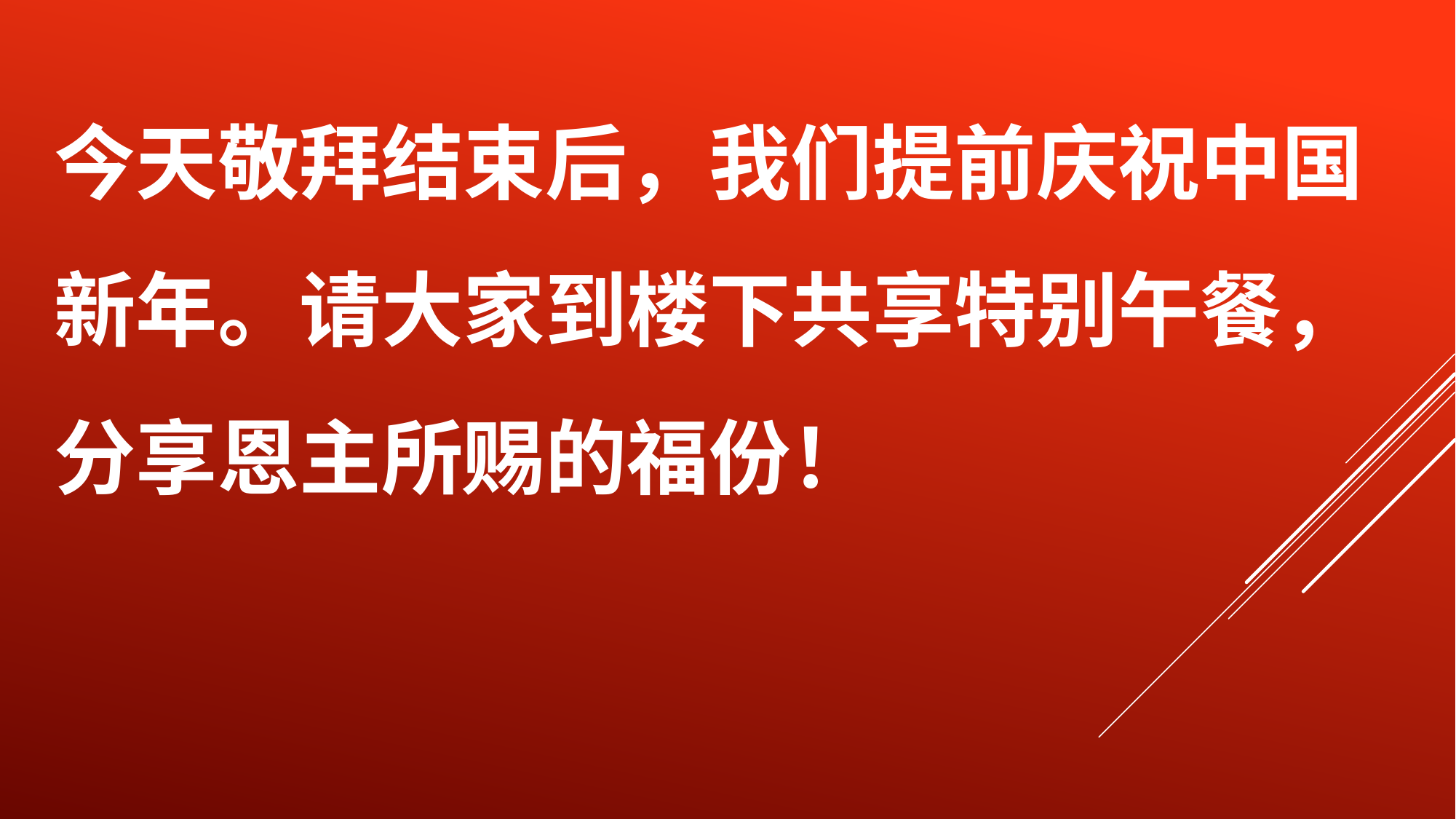

# 今天敬拜结束后，我们提前庆祝中国新年。请大家到楼下共享特别午餐，分享恩主所赐的福份！